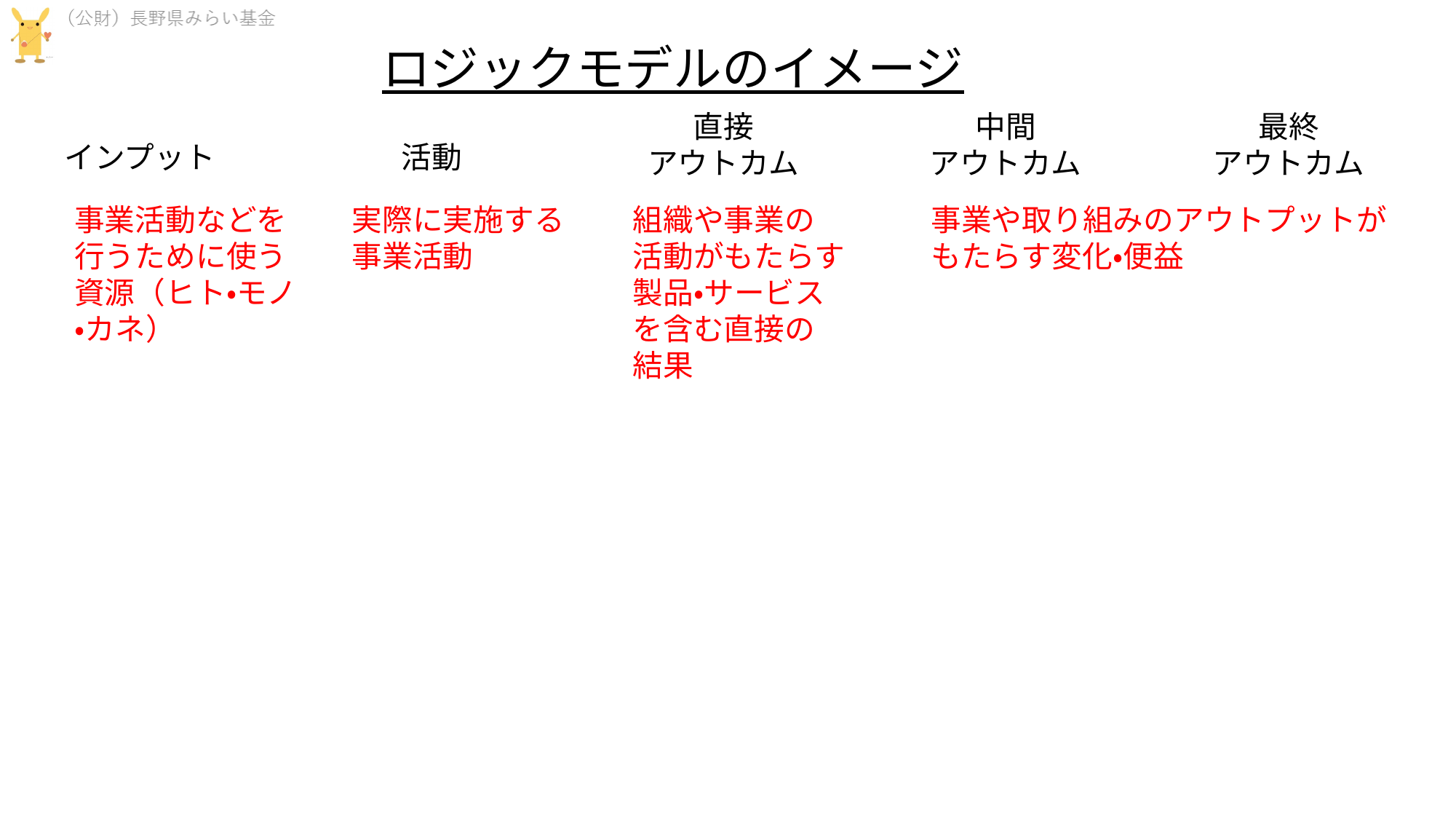

ロジックモデルのイメージ
直接
アウトカム
インプット
活動
中間
アウトカム
最終
アウトカム
実際に実施する
事業活動
組織や事業の
活動がもたらす
製品・サービス
を含む直接の
結果
事業や取り組みのアウトプットが
もたらす変化・便益
事業活動などを
行うために使う
資源（ヒト・モノ
・カネ）